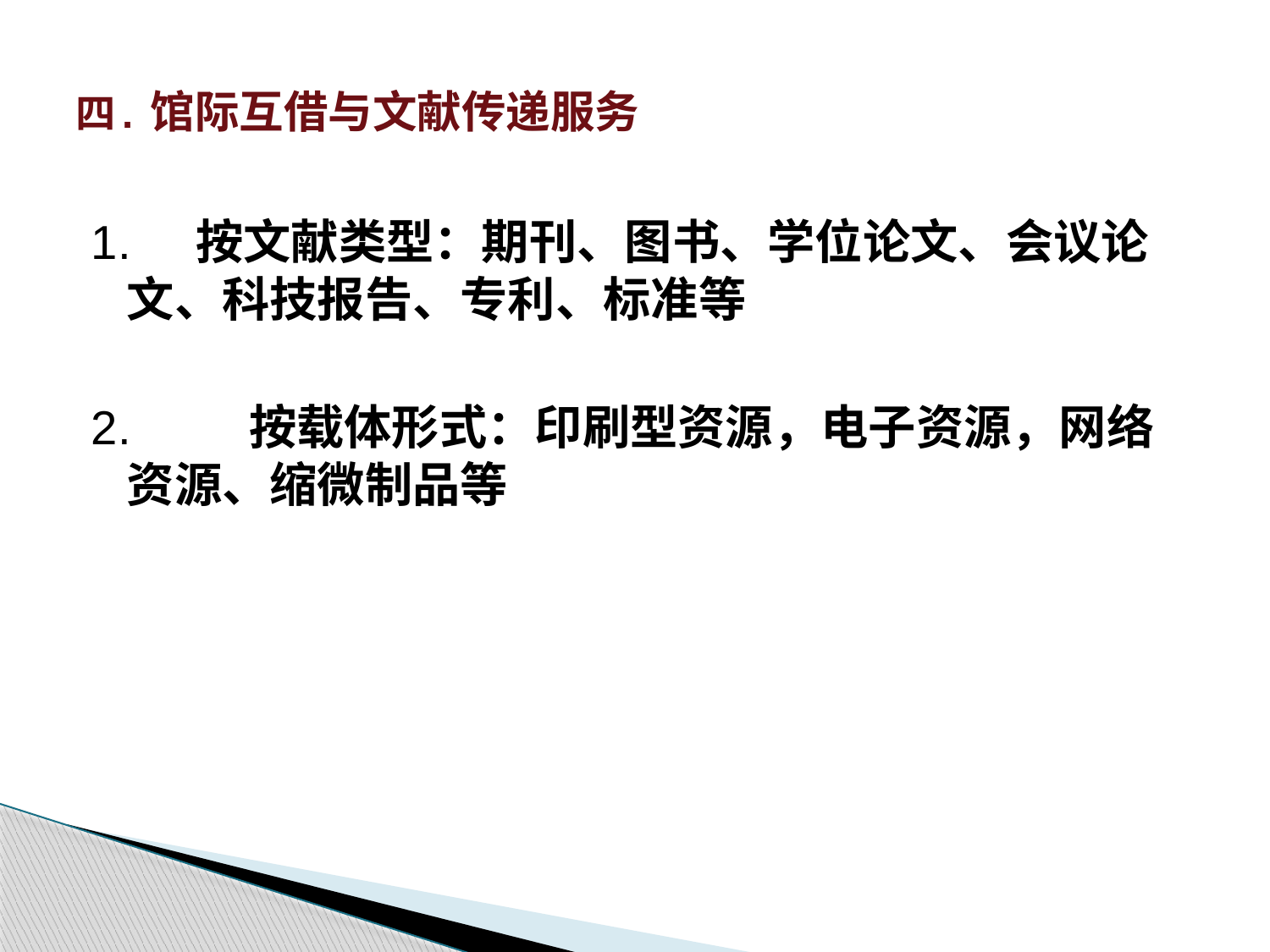

# 四. 馆际互借与文献传递服务
1.    按文献类型：期刊、图书、学位论文、会议论文、科技报告、专利、标准等

2.        按载体形式：印刷型资源，电子资源，网络资源、缩微制品等